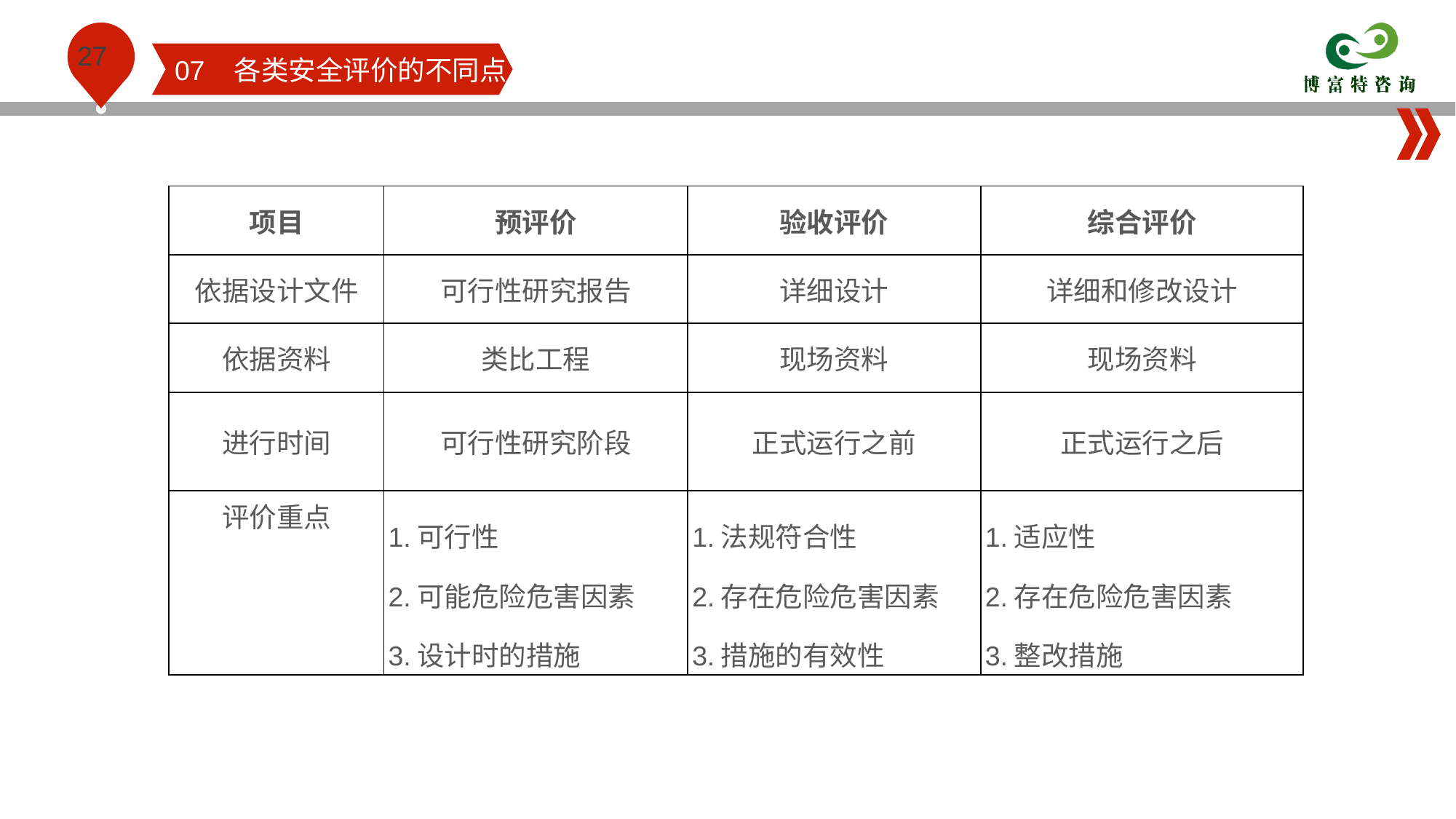

07   各类安全评价的不同点
| 项目 | 预评价 | 验收评价 | 综合评价 |
| --- | --- | --- | --- |
| 依据设计文件 | 可行性研究报告 | 详细设计 | 详细和修改设计 |
| 依据资料 | 类比工程 | 现场资料 | 现场资料 |
| 进行时间 | 可行性研究阶段 | 正式运行之前 | 正式运行之后 |
| 评价重点 | 1.可行性 2.可能危险危害因素 3.设计时的措施 | 1.法规符合性 2.存在危险危害因素 3.措施的有效性 | 1.适应性 2.存在危险危害因素 3.整改措施 |